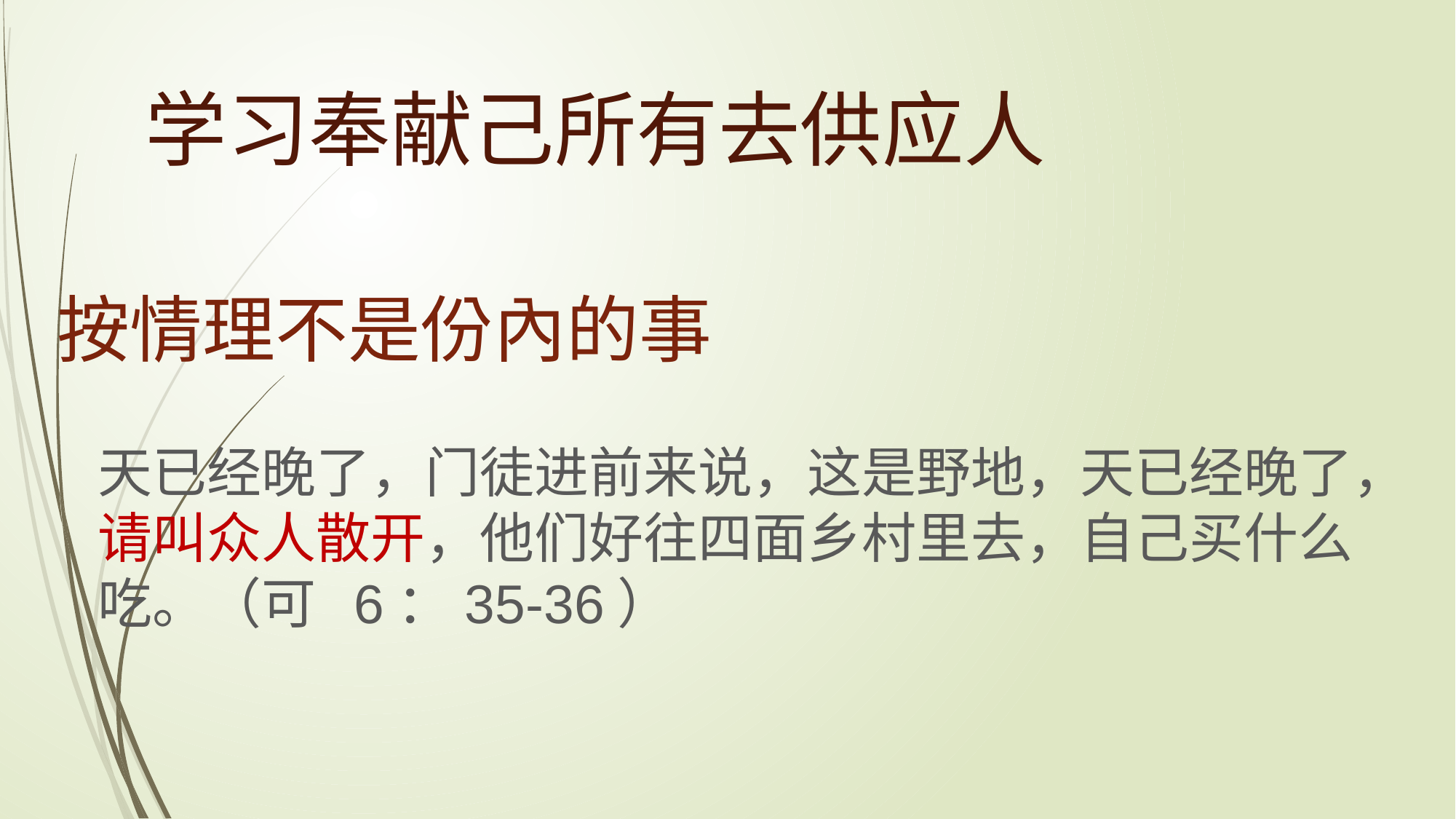

# 学习奉献己所有去供应人
按情理不是份內的事

天已经晚了，门徒进前来说，这是野地，天已经晚了，请叫众人散开，他们好往四面乡村里去，自己买什么吃。（可  6：35-36）